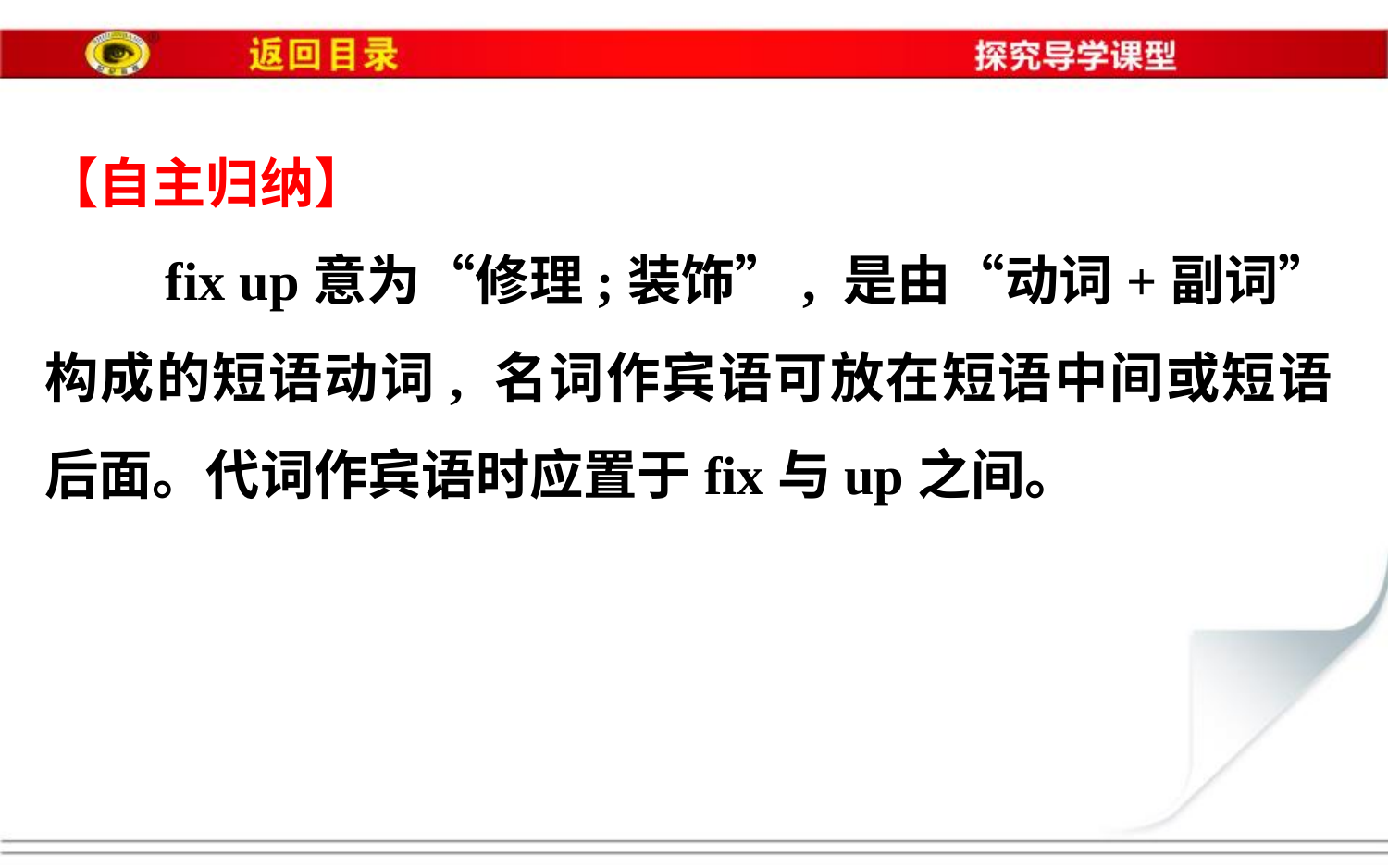

【自主归纳】
　　fix up意为“修理;装饰”, 是由“动词+副词”构成的短语动词, 名词作宾语可放在短语中间或短语后面。代词作宾语时应置于fix与up之间。